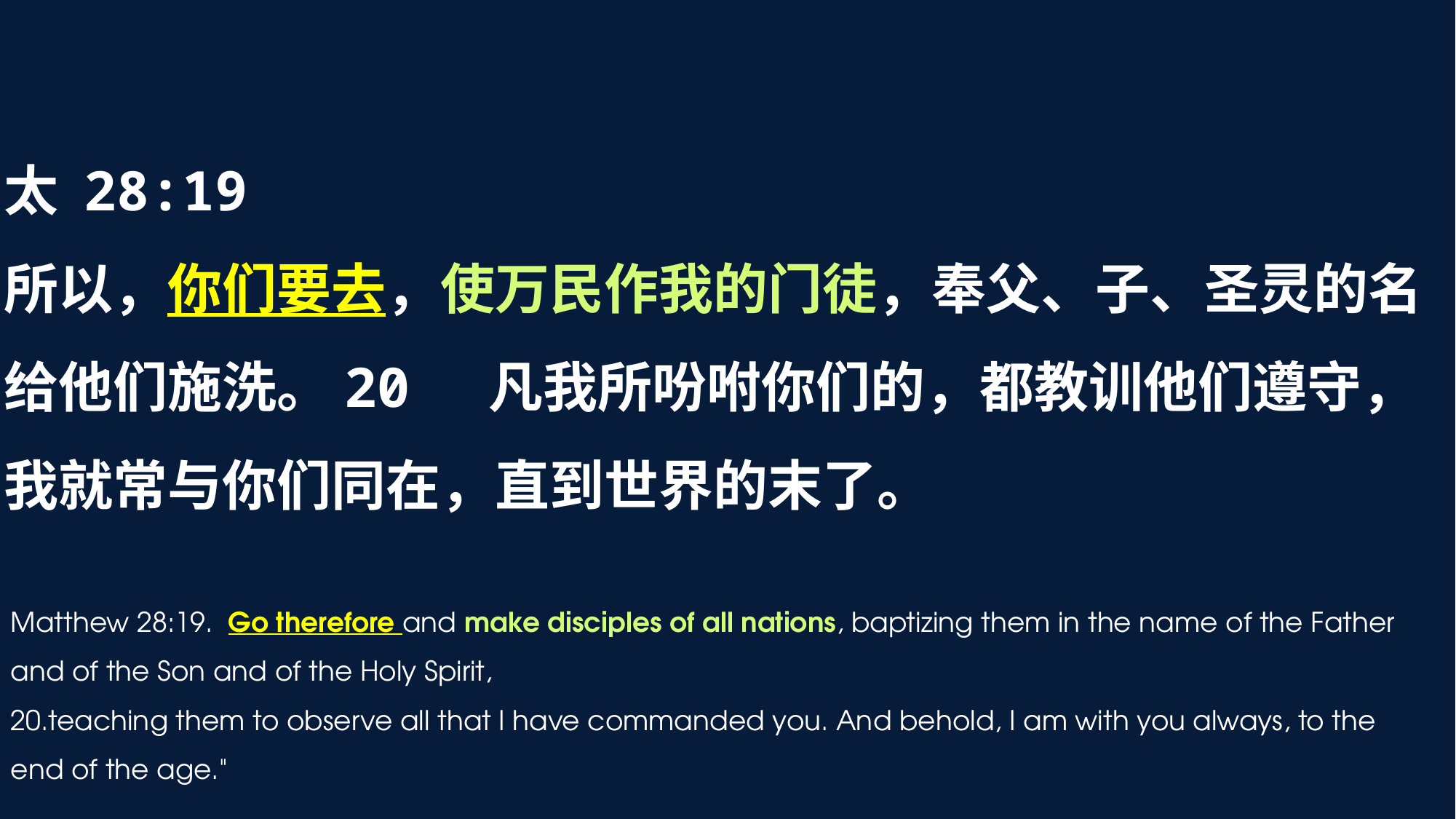

太 28:19
所以，你们要去，使万民作我的门徒，奉父、子、圣灵的名给他们施洗。20  凡我所吩咐你们的，都教训他们遵守，我就常与你们同在，直到世界的末了。

Matthew 28:19.  Go therefore and make disciples of all nations, baptizing them in the name of the Father and of the Son and of the Holy Spirit,
20.teaching them to observe all that I have commanded you. And behold, I am with you always, to the end of the age."